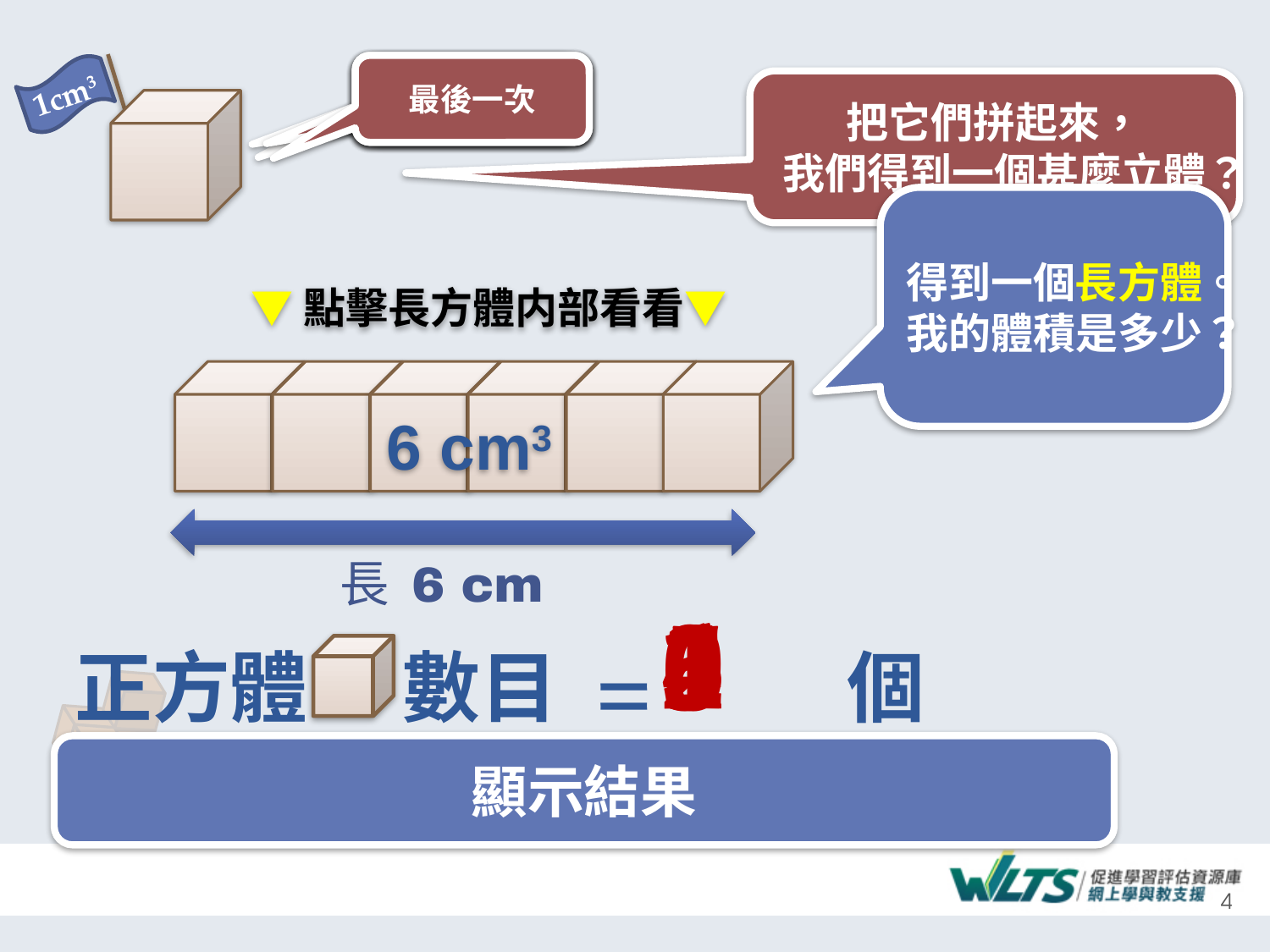

1cm3
再按一下吧
再來一次啊
請繼續按…
麻煩再來…
最後一次
請按一下
把它們拼起來，
我們得到一個甚麼立體？

得到一個長方體。我的體積是多少？
▼點擊長方體内部看看▼

6 cm3

長 6 cm
正方體　 數目 = 　　個

4
3
2
1
0
6
5
顯示結果
長方體　　          體積 = 6 cm3

4